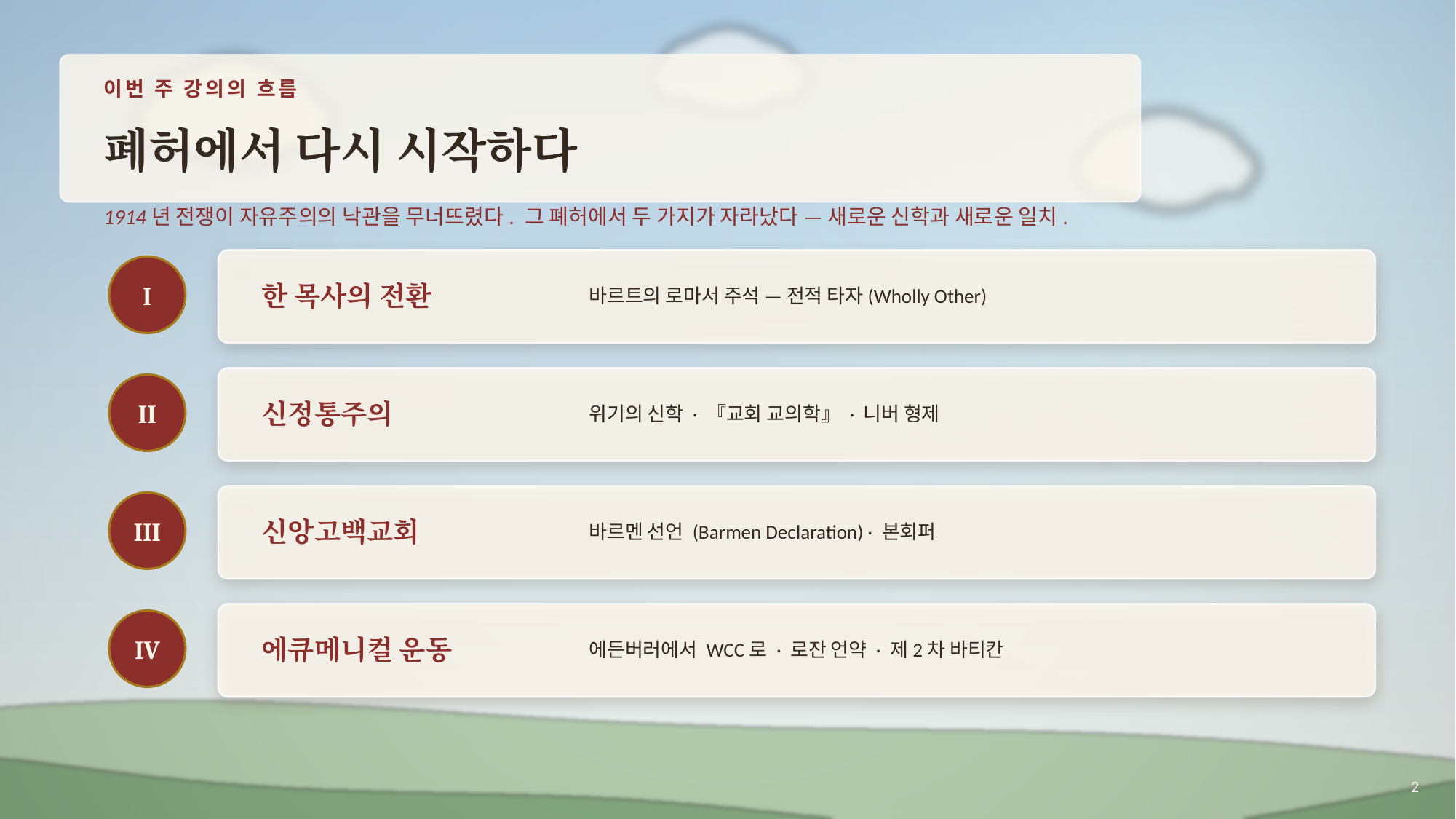

이번 주 강의의 흐름
폐허에서 다시 시작하다
1914년 전쟁이 자유주의의 낙관을 무너뜨렸다. 그 폐허에서 두 가지가 자라났다 — 새로운 신학과 새로운 일치.

한 목사의 전환
바르트의 로마서 주석 — 전적 타자(Wholly Other)

I

신정통주의
위기의 신학 · 『교회 교의학』 · 니버 형제

II

신앙고백교회
바르멘 선언 (Barmen Declaration) · 본회퍼

III

에큐메니컬 운동
에든버러에서 WCC로 · 로잔 언약 · 제2차 바티칸

IV
2